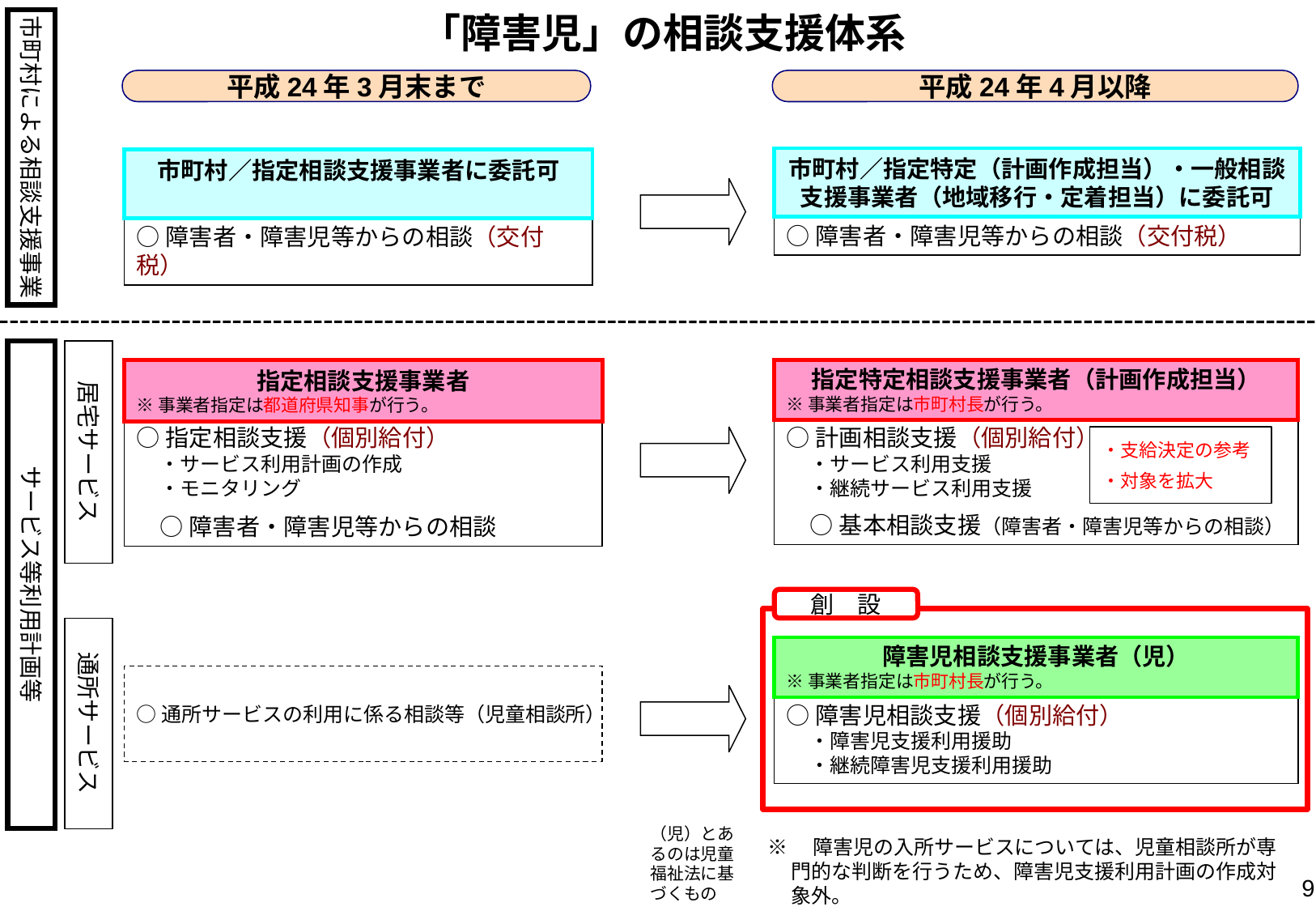

平成24年4月以降
平成24年3月末まで
「障害児」の相談支援体系
市町村による相談支援事業
市町村／指定特定（計画作成担当）・一般相談
支援事業者（地域移行・定着担当）に委託可
市町村／指定相談支援事業者に委託可

○障害者・障害児等からの相談（交付税）
○障害者・障害児等からの相談（交付税）
サービス等利用計画等
居宅サービス
指定特定相談支援事業者（計画作成担当）
※事業者指定は市町村長が行う。
○計画相談支援（個別給付）
・サービス利用支援
・継続サービス利用支援
○基本相談支援（障害者・障害児等からの相談）
指定相談支援事業者
※事業者指定は都道府県知事が行う。
○指定相談支援（個別給付）
・サービス利用計画の作成
・モニタリング
○障害者・障害児等からの相談

・支給決定の参考
・対象を拡大
創　設

障害児相談支援事業者（児）
※事業者指定は市町村長が行う。
○障害児相談支援（個別給付）
・障害児支援利用援助
・継続障害児支援利用援助
通所サービス
○通所サービスの利用に係る相談等（児童相談所）

（児）とあるのは児童福祉法に基づくもの
※　障害児の入所サービスについては、児童相談所が専門的な判断を行うため、障害児支援利用計画の作成対象外。
9